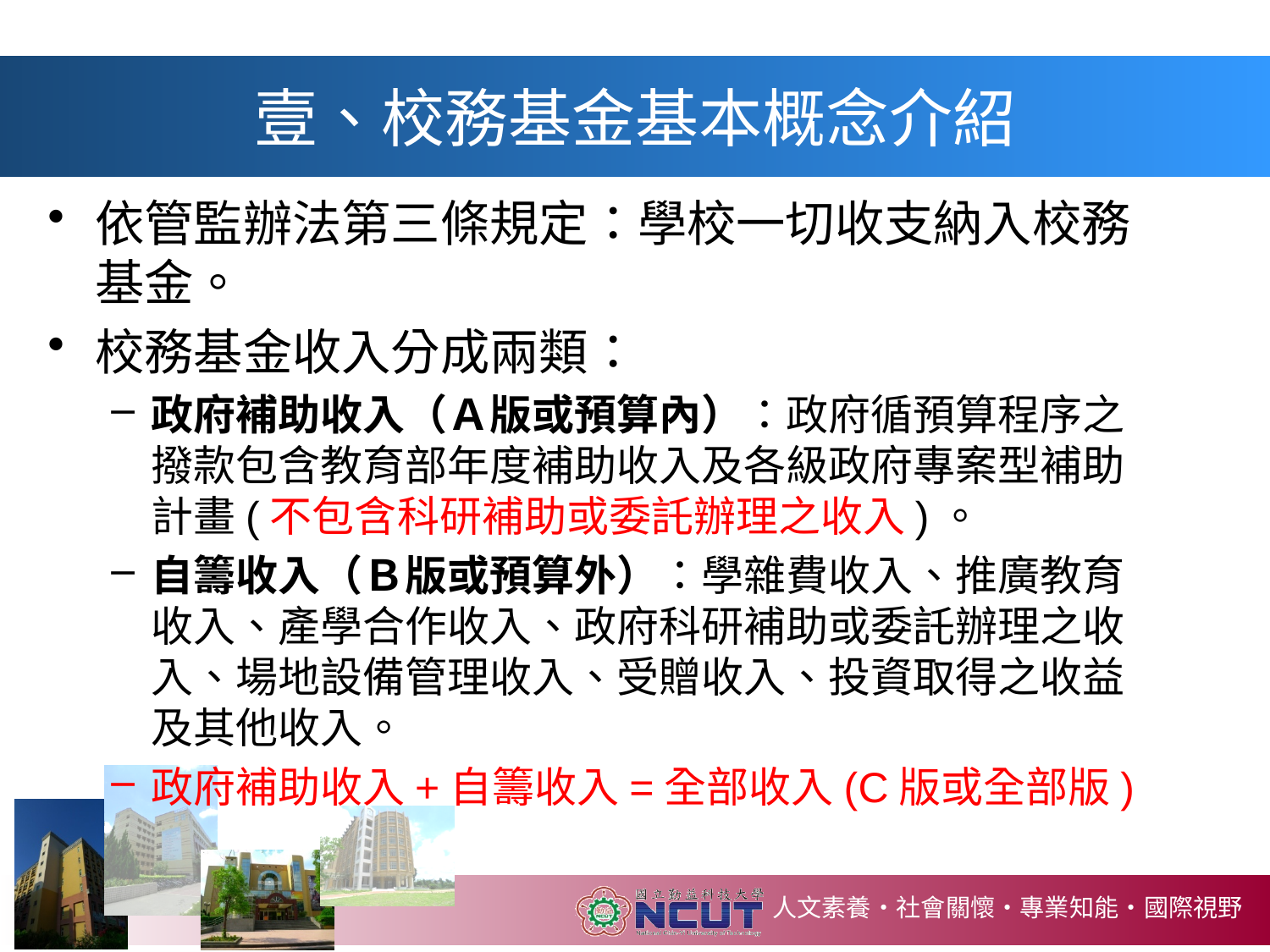

# 壹、校務基金基本概念介紹
依管監辦法第三條規定：學校一切收支納入校務基金。
校務基金收入分成兩類：
政府補助收入（Ａ版或預算內）：政府循預算程序之撥款包含教育部年度補助收入及各級政府專案型補助計畫(不包含科研補助或委託辦理之收入)。
自籌收入（Ｂ版或預算外）：學雜費收入、推廣教育收入、產學合作收入、政府科研補助或委託辦理之收入、場地設備管理收入、受贈收入、投資取得之收益及其他收入。
政府補助收入+自籌收入=全部收入(C版或全部版)